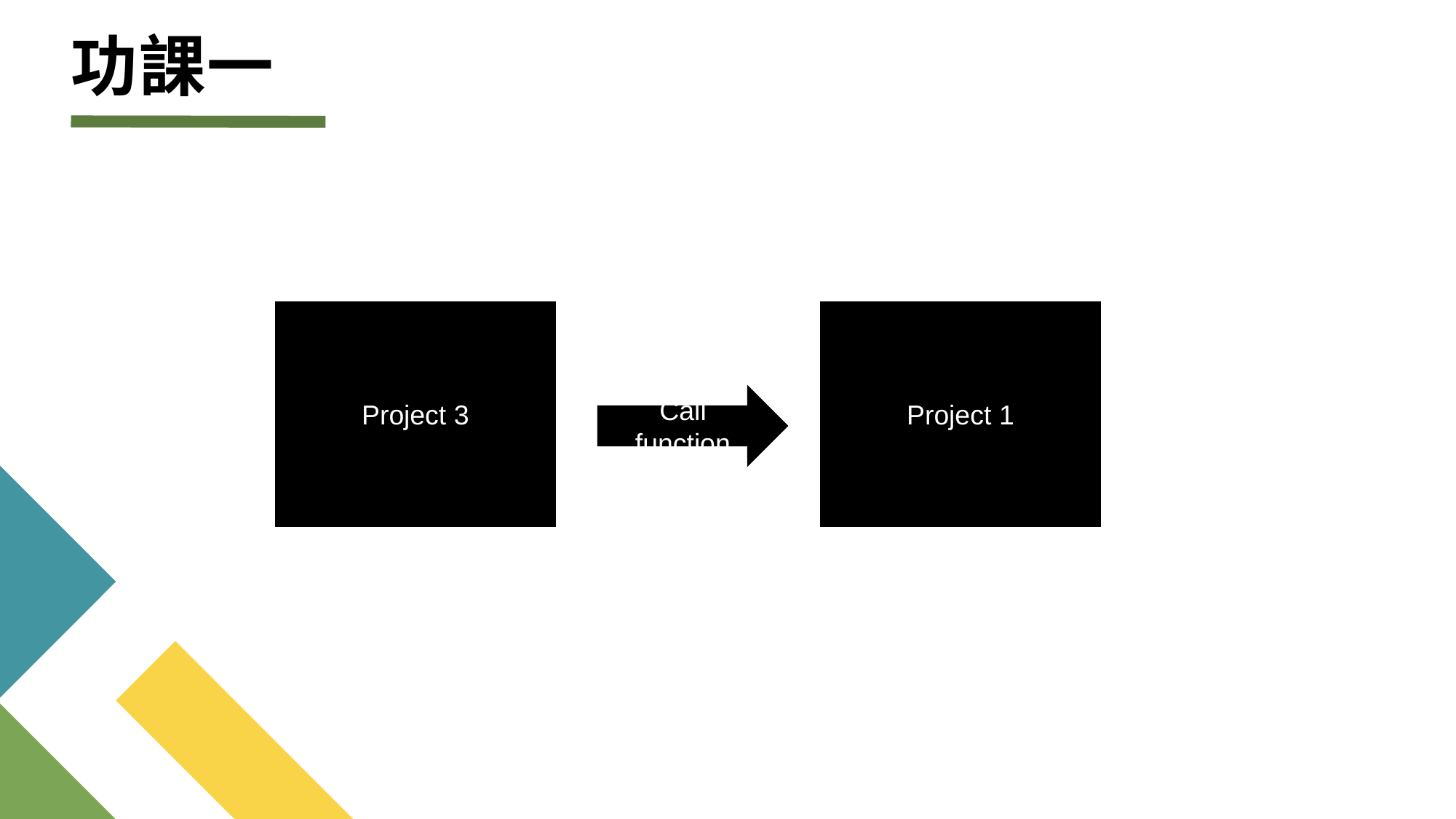

# 功課一
Project 3
Project 1
Call function